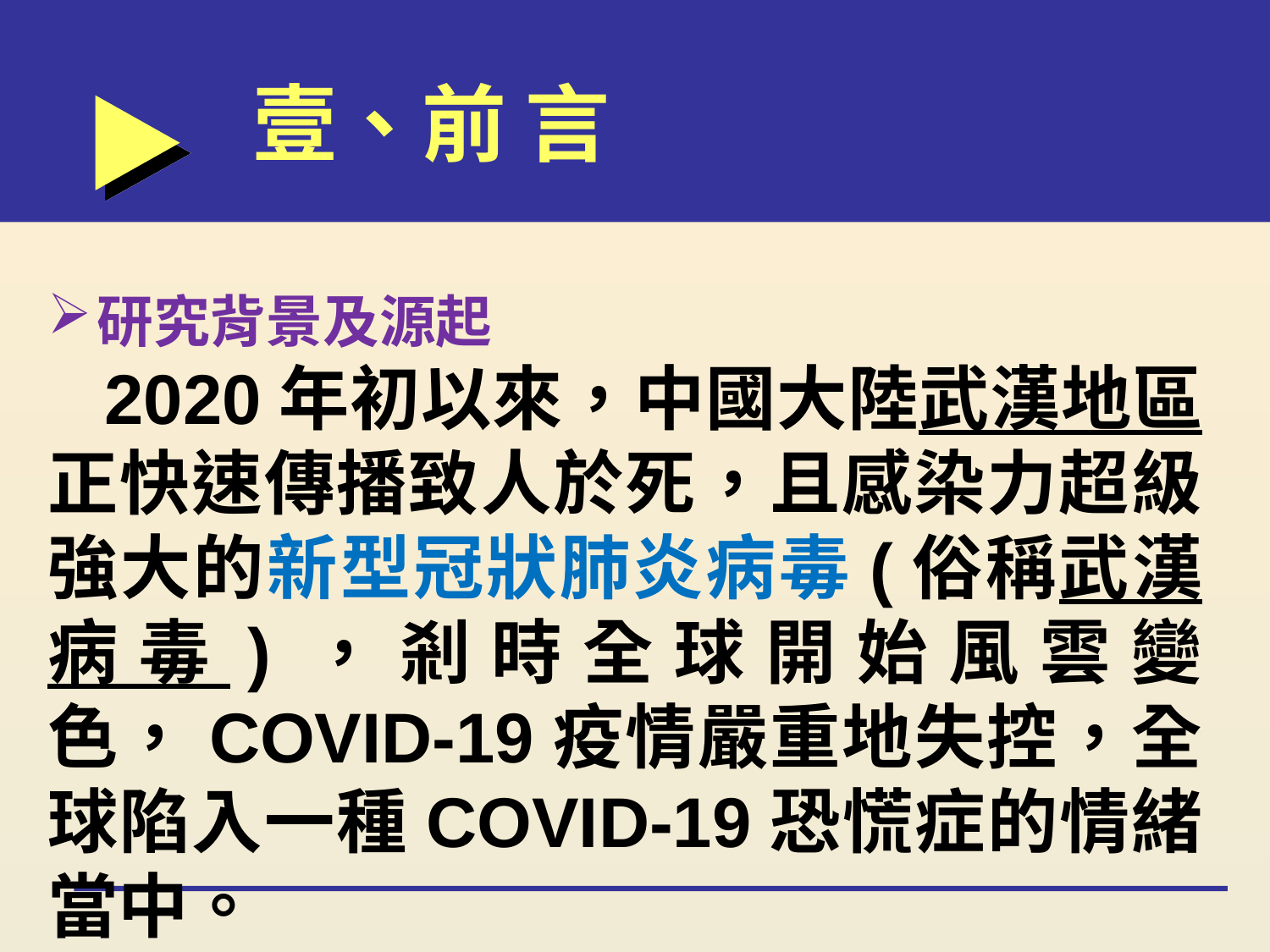

壹、前 言
研究背景及源起
    2020年初以來，中國大陸武漢地區正快速傳播致人於死，且感染力超級強大的新型冠狀肺炎病毒(俗稱武漢病毒)，剎時全球開始風雲變色，COVID-19疫情嚴重地失控，全球陷入一種COVID-19恐慌症的情緒當中。